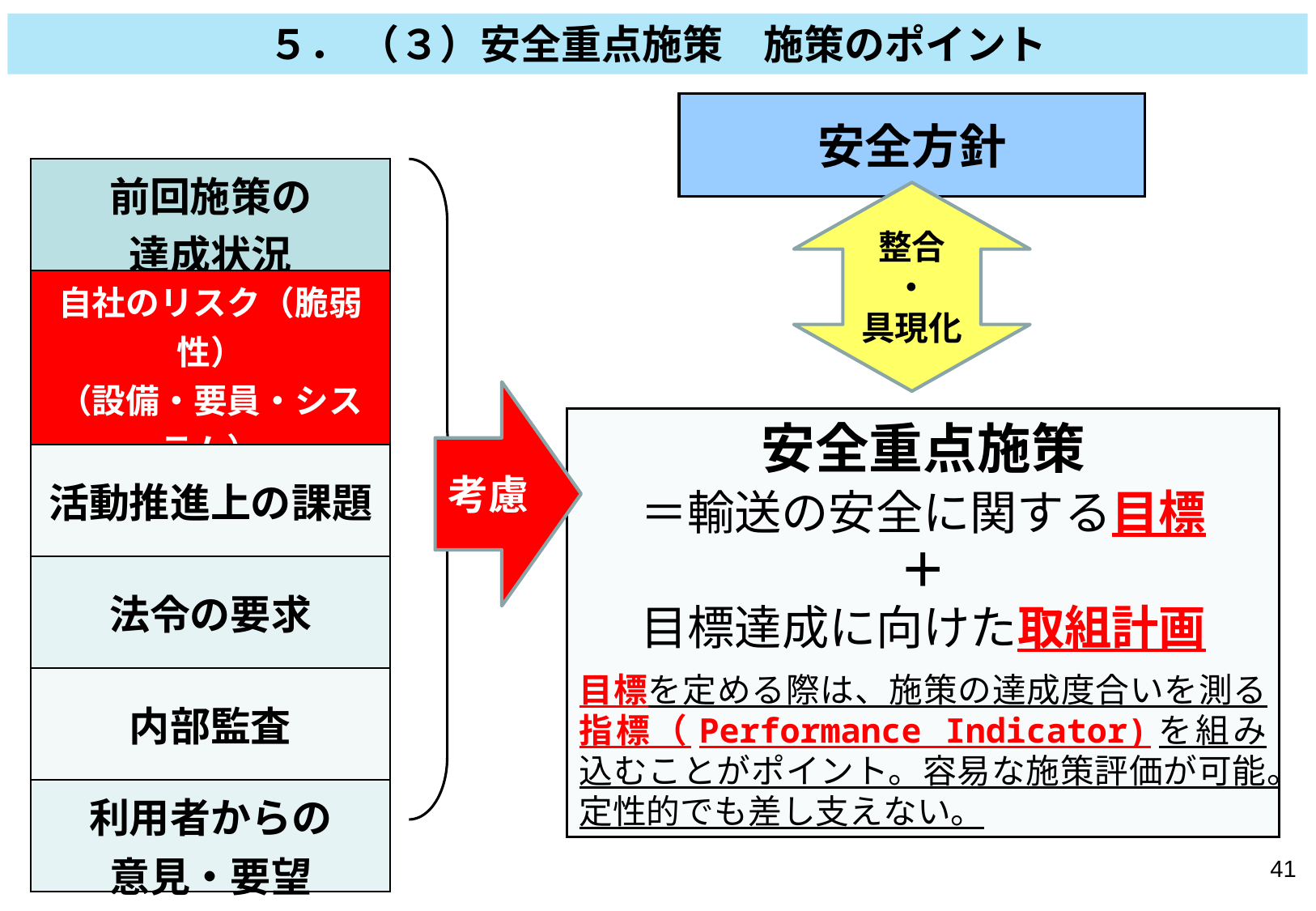

５． （３）安全重点施策　施策のポイント
安全方針
| 前回施策の 達成状況 |
| --- |
| 自社のリスク（脆弱性） （設備・要員・システム） |
| 活動推進上の課題 |
| 法令の要求 |
| 内部監査 |
| 利用者からの 意見・要望 |

整合
・
具現化
考慮
安全重点施策
＝輸送の安全に関する目標
＋
目標達成に向けた取組計画
目標を定める際は、施策の達成度合いを測る指標（Performance Indicator)を組み込むことがポイント。容易な施策評価が可能。定性的でも差し支えない。
41